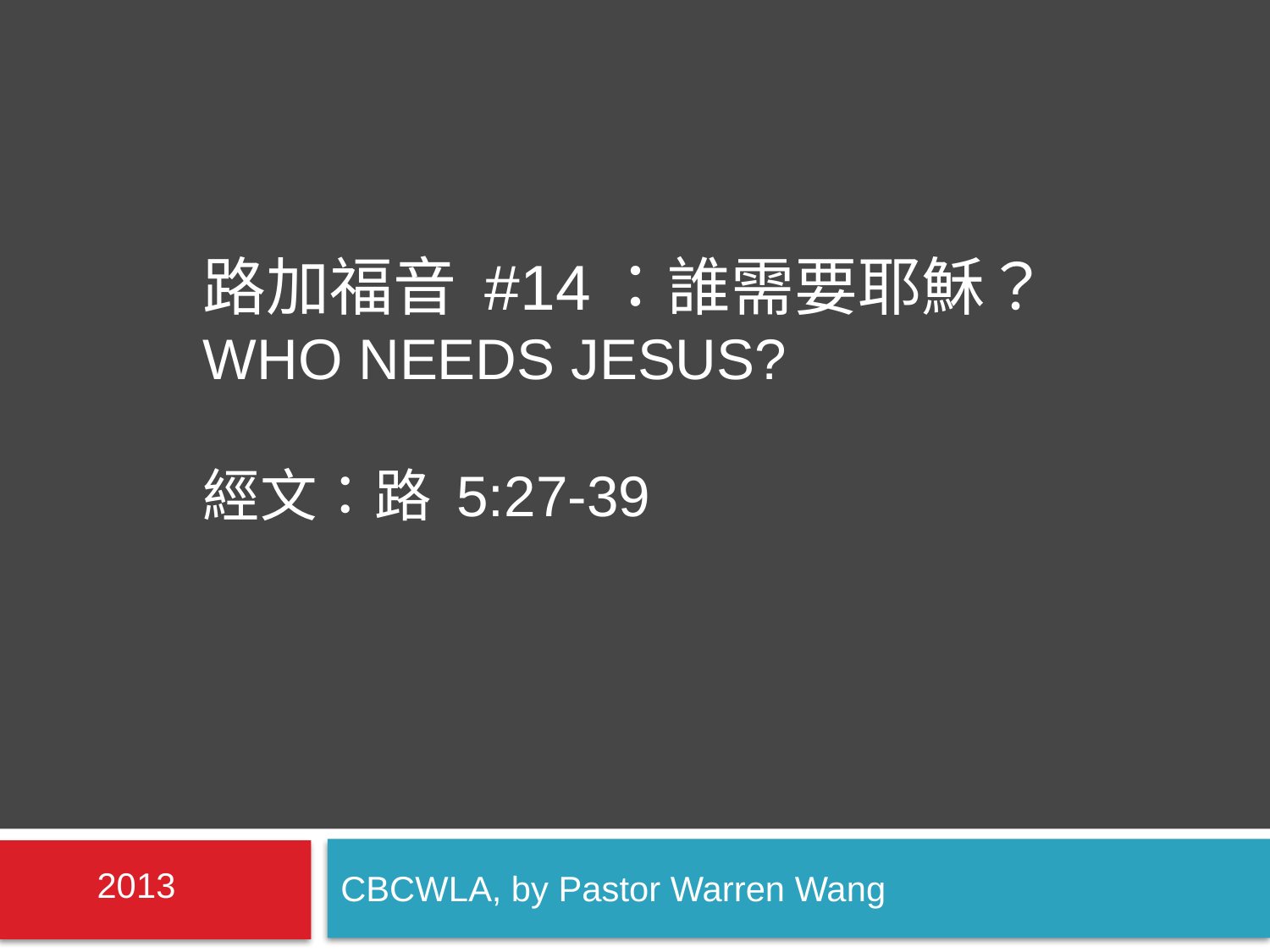

# 路加福音 #14：誰需要耶穌？ Who needs Jesus? 經文：路 5:27-39
CBCWLA, by Pastor Warren Wang
2013